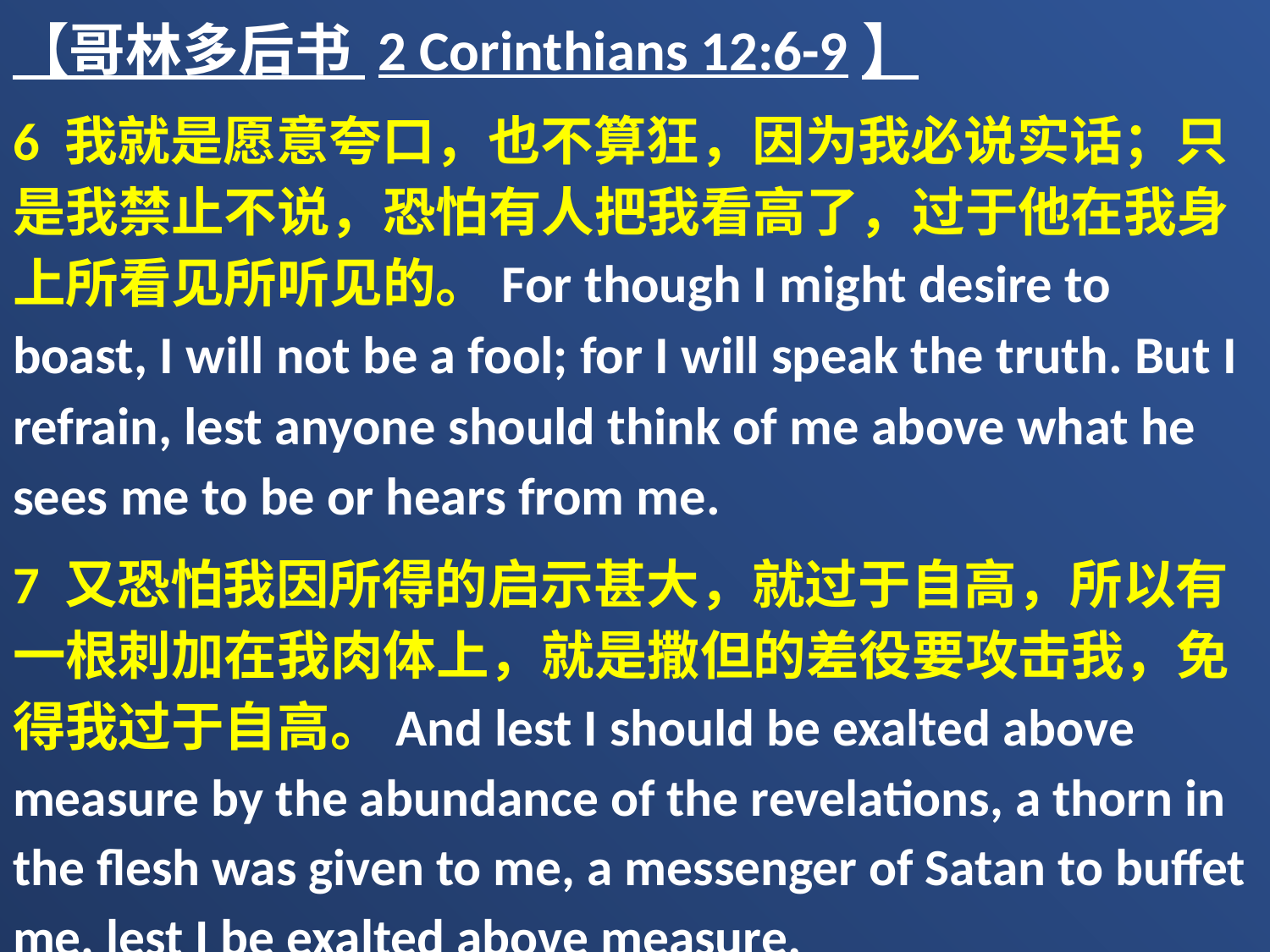

【哥林多后书 2 Corinthians 12:6-9】
6 我就是愿意夸口，也不算狂，因为我必说实话；只是我禁止不说，恐怕有人把我看高了，过于他在我身上所看见所听见的。For though I might desire to boast, I will not be a fool; for I will speak the truth. But I refrain, lest anyone should think of me above what he sees me to be or hears from me.
7 又恐怕我因所得的启示甚大，就过于自高，所以有一根刺加在我肉体上，就是撒但的差役要攻击我，免得我过于自高。And lest I should be exalted above measure by the abundance of the revelations, a thorn in the flesh was given to me, a messenger of Satan to buffet me, lest I be exalted above measure.